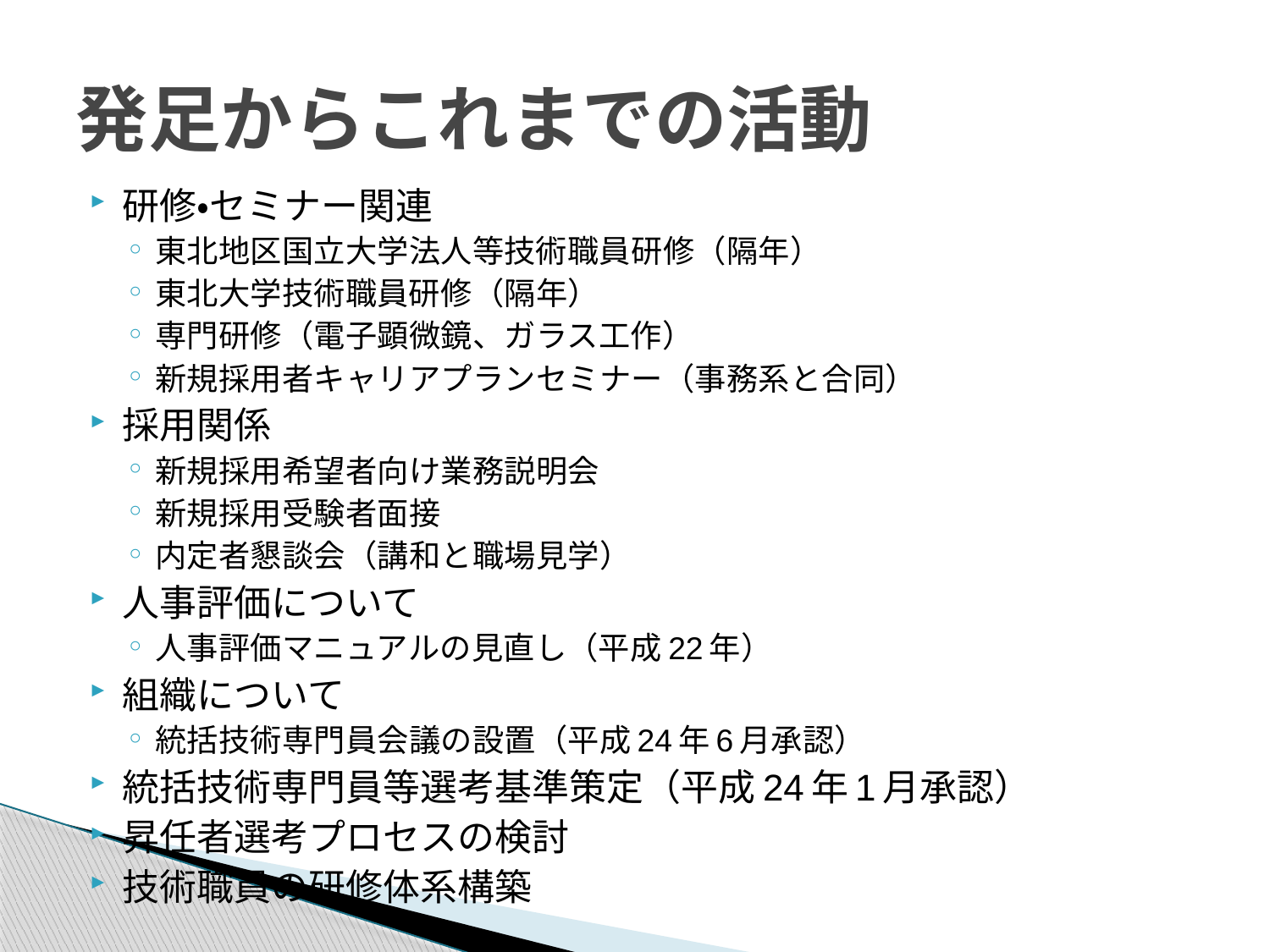

# 発足からこれまでの活動
研修・セミナー関連
東北地区国立大学法人等技術職員研修（隔年）
東北大学技術職員研修（隔年）
専門研修（電子顕微鏡、ガラス工作）
新規採用者キャリアプランセミナー（事務系と合同）
採用関係
新規採用希望者向け業務説明会
新規採用受験者面接
内定者懇談会（講和と職場見学）
人事評価について
人事評価マニュアルの見直し（平成22年）
組織について
統括技術専門員会議の設置（平成24年6月承認）
統括技術専門員等選考基準策定（平成24年1月承認）
昇任者選考プロセスの検討
技術職員の研修体系構築